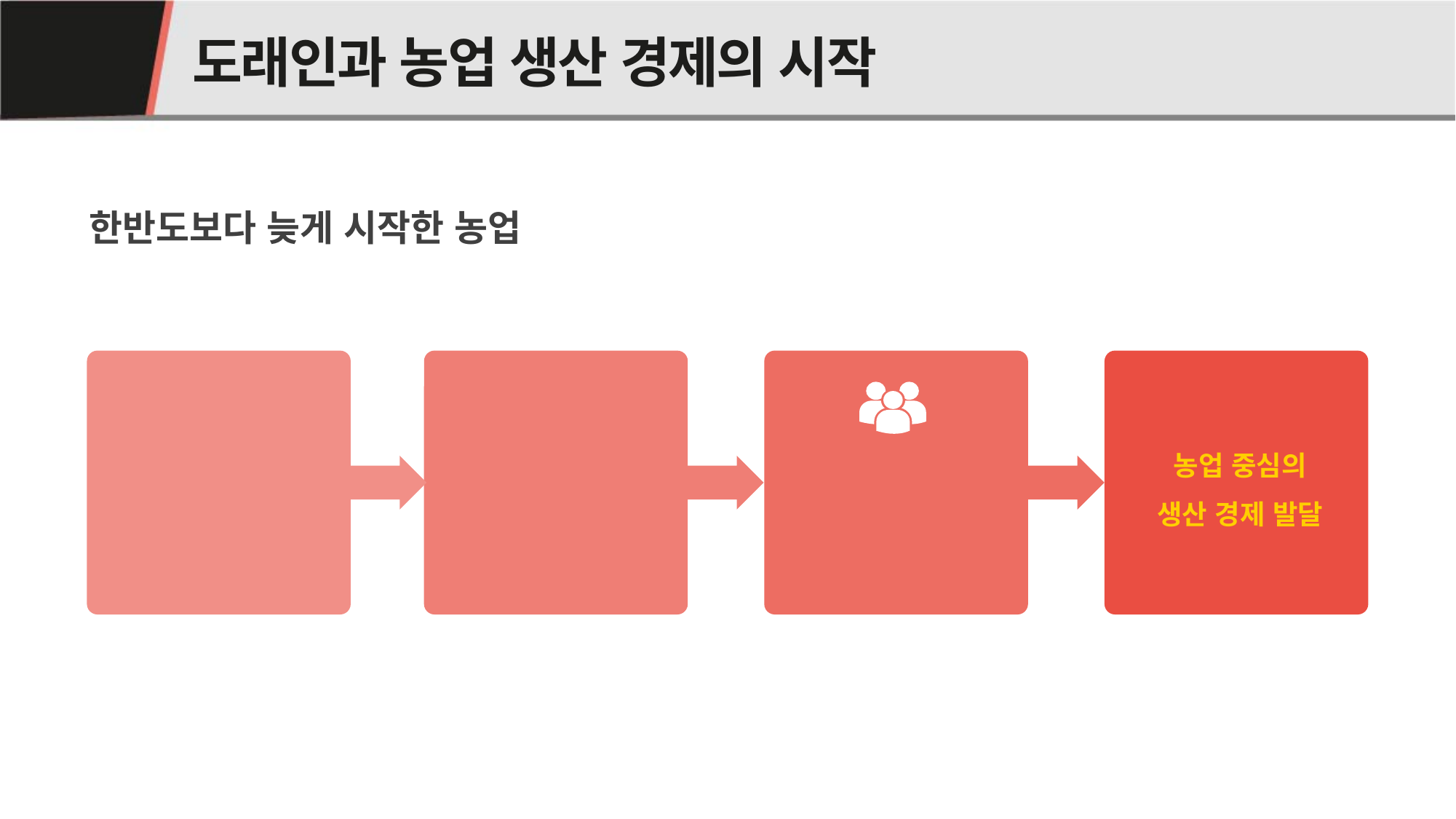

# 도래인과 농업 생산 경제의 시작
02
한반도보다 늦게 시작한 농업

농업 중심의
생산 경제 발달
도구를 직접 만들어
채집·수렵 생활
석기  시대 기술의 한계
충분치 못한 자원
한반도·중국 이주민
금속기와 농업 기술 전파